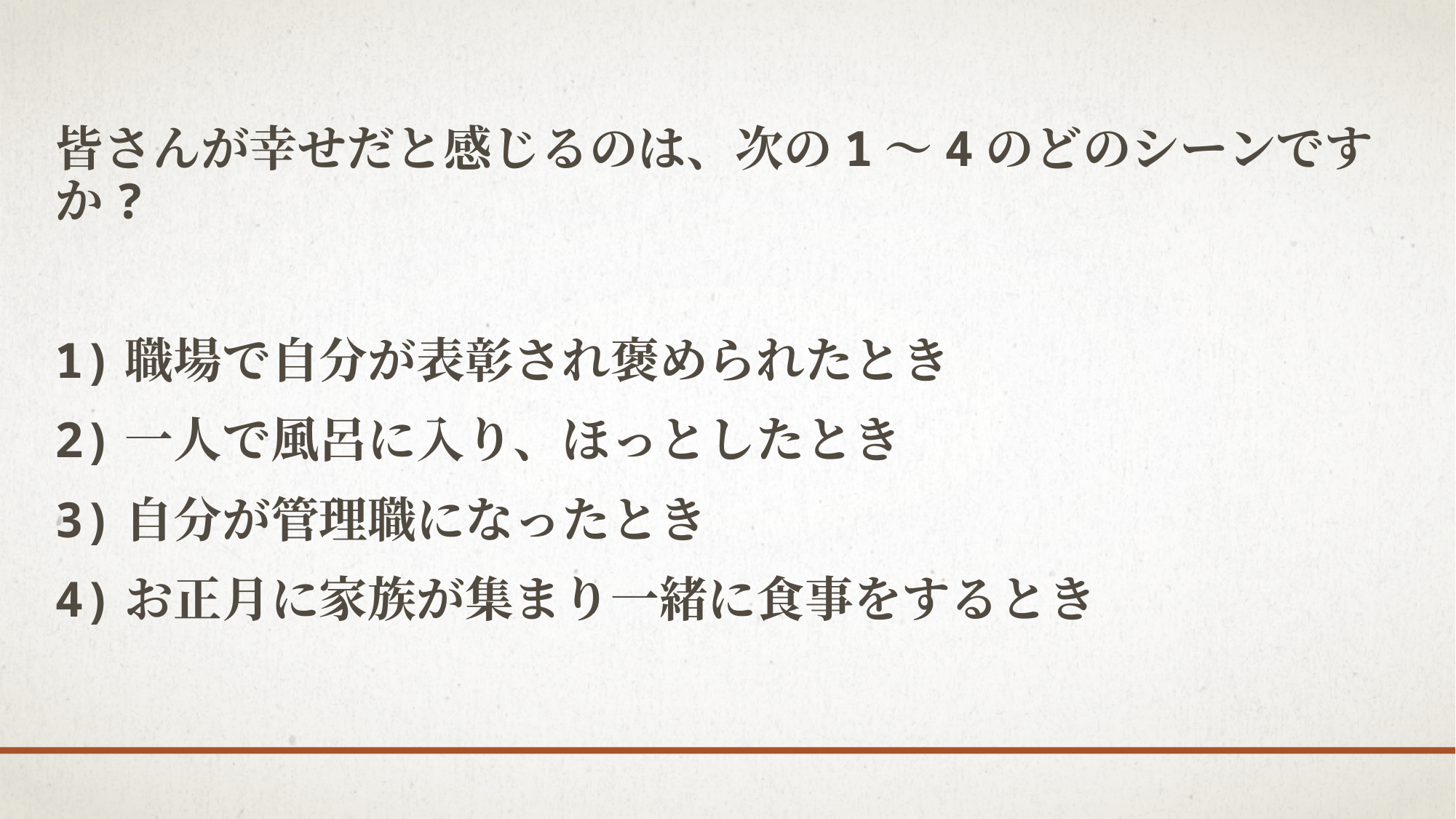

皆さんが幸せだと感じるのは、次の1～4のどのシーンですか?

1)職場で自分が表彰され褒められたとき
2)一人で風呂に入り、ほっとしたとき
3)自分が管理職になったとき
4)お正月に家族が集まり一緒に食事をするとき